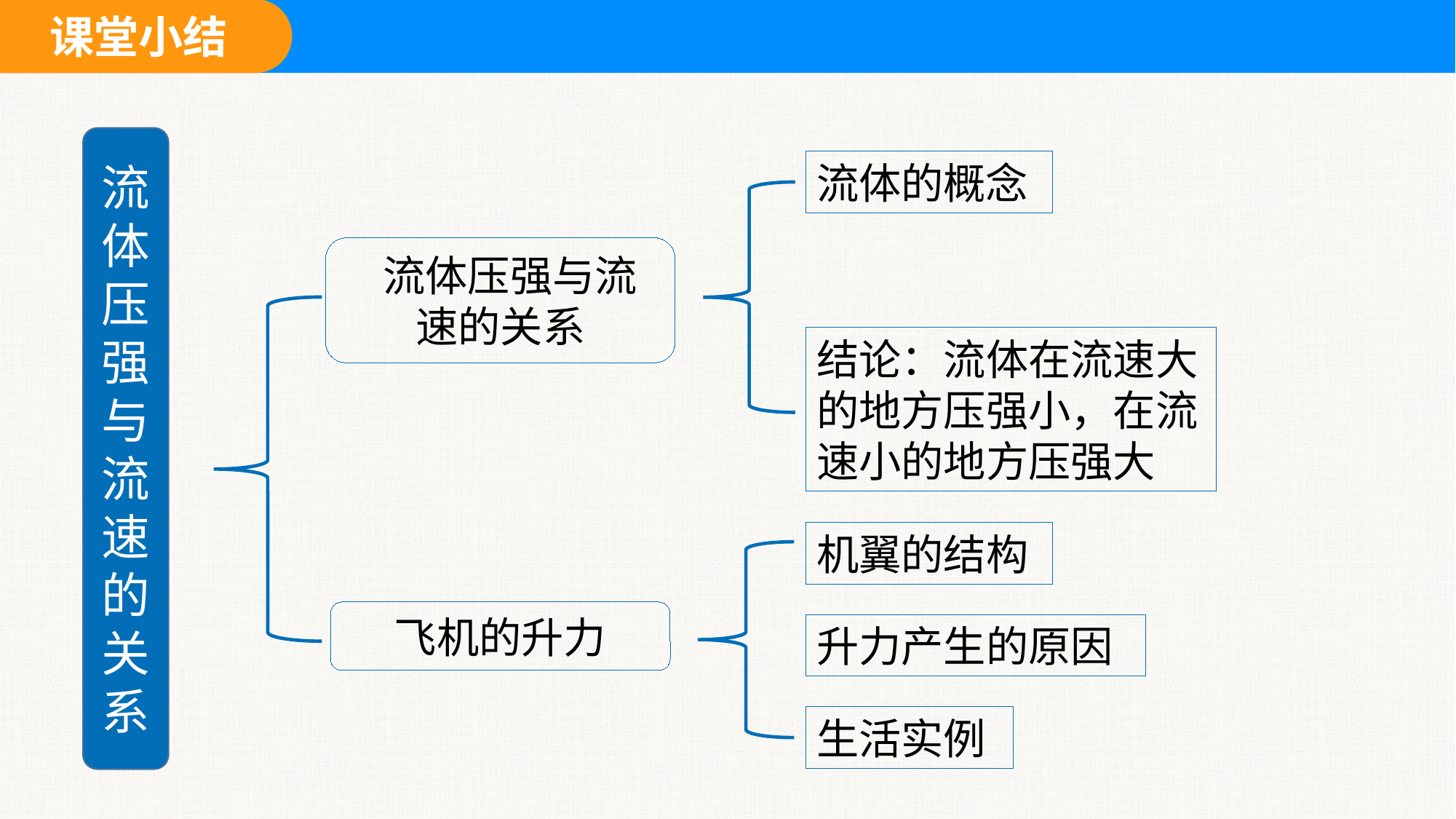

流体压强与流速的关系
流体的概念

 流体压强与流速的关系

结论：流体在流速大的地方压强小，在流速小的地方压强大
机翼的结构

飞机的升力
升力产生的原因
生活实例